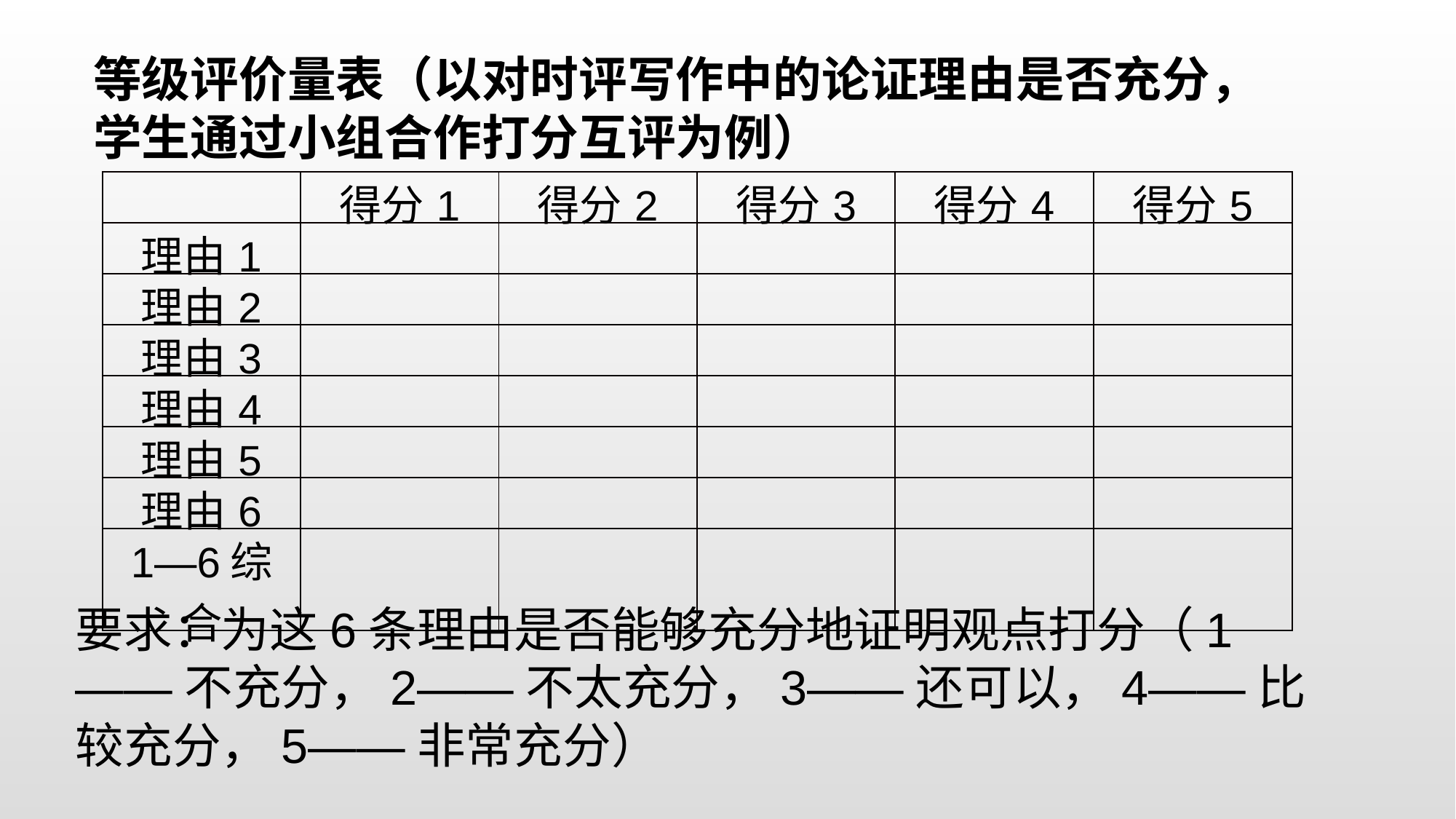

等级评价量表（以对时评写作中的论证理由是否充分，学生通过小组合作打分互评为例）
|  | 得分1 | 得分2 | 得分3 | 得分4 | 得分5 |
| --- | --- | --- | --- | --- | --- |
| 理由1 |  |  |  |  |  |
| 理由2 |  |  |  |  |  |
| 理由3 |  |  |  |  |  |
| 理由4 |  |  |  |  |  |
| 理由5 |  |  |  |  |  |
| 理由6 |  |  |  |  |  |
| 1—6综合 |  |  |  |  |  |
要求：为这6条理由是否能够充分地证明观点打分（1——不充分，2——不太充分，3——还可以，4——比较充分，5——非常充分）